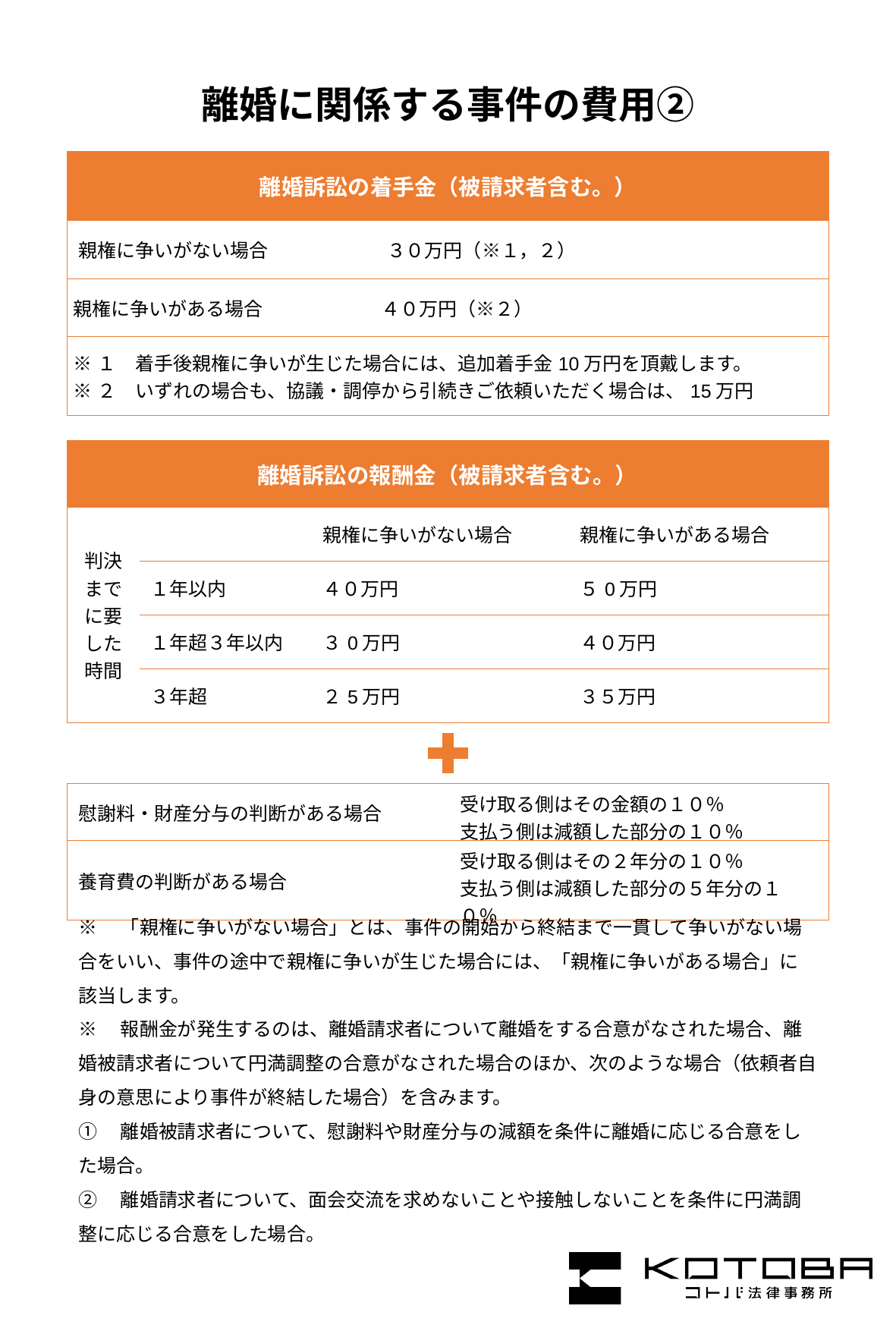

離婚に関係する事件の費用②
| 離婚訴訟の着手金（被請求者含む。） |  |
| --- | --- |
| 親権に争いがない場合 | ３０万円（※１，２） |
| 親権に争いがある場合 | ４０万円（※２） |
| ※１　着手後親権に争いが生じた場合には、追加着手金10万円を頂戴します。 ※２　いずれの場合も、協議・調停から引続きご依頼いただく場合は、15万円 |  |
| 離婚訴訟の報酬金（被請求者含む。） |  |  |  |
| --- | --- | --- | --- |
| 判決までに要した時間 |  | 親権に争いがない場合 | 親権に争いがある場合 |
|  | １年以内 | ４０万円 | ５0万円 |
|  | １年超３年以内 | ３0万円 | ４０万円 |
|  | ３年超 | ２5万円 | ３５万円 |

| 慰謝料・財産分与の判断がある場合 | 受け取る側はその金額の１０％ 支払う側は減額した部分の１０％ |
| --- | --- |
| 養育費の判断がある場合 | 受け取る側はその２年分の１０％ 支払う側は減額した部分の５年分の１０％ |
※　「親権に争いがない場合」とは、事件の開始から終結まで一貫して争いがない場合をいい、事件の途中で親権に争いが生じた場合には、「親権に争いがある場合」に該当します。
※　報酬金が発生するのは、離婚請求者について離婚をする合意がなされた場合、離婚被請求者について円満調整の合意がなされた場合のほか、次のような場合（依頼者自身の意思により事件が終結した場合）を含みます。
①　離婚被請求者について、慰謝料や財産分与の減額を条件に離婚に応じる合意をした場合。
②　離婚請求者について、面会交流を求めないことや接触しないことを条件に円満調整に応じる合意をした場合。